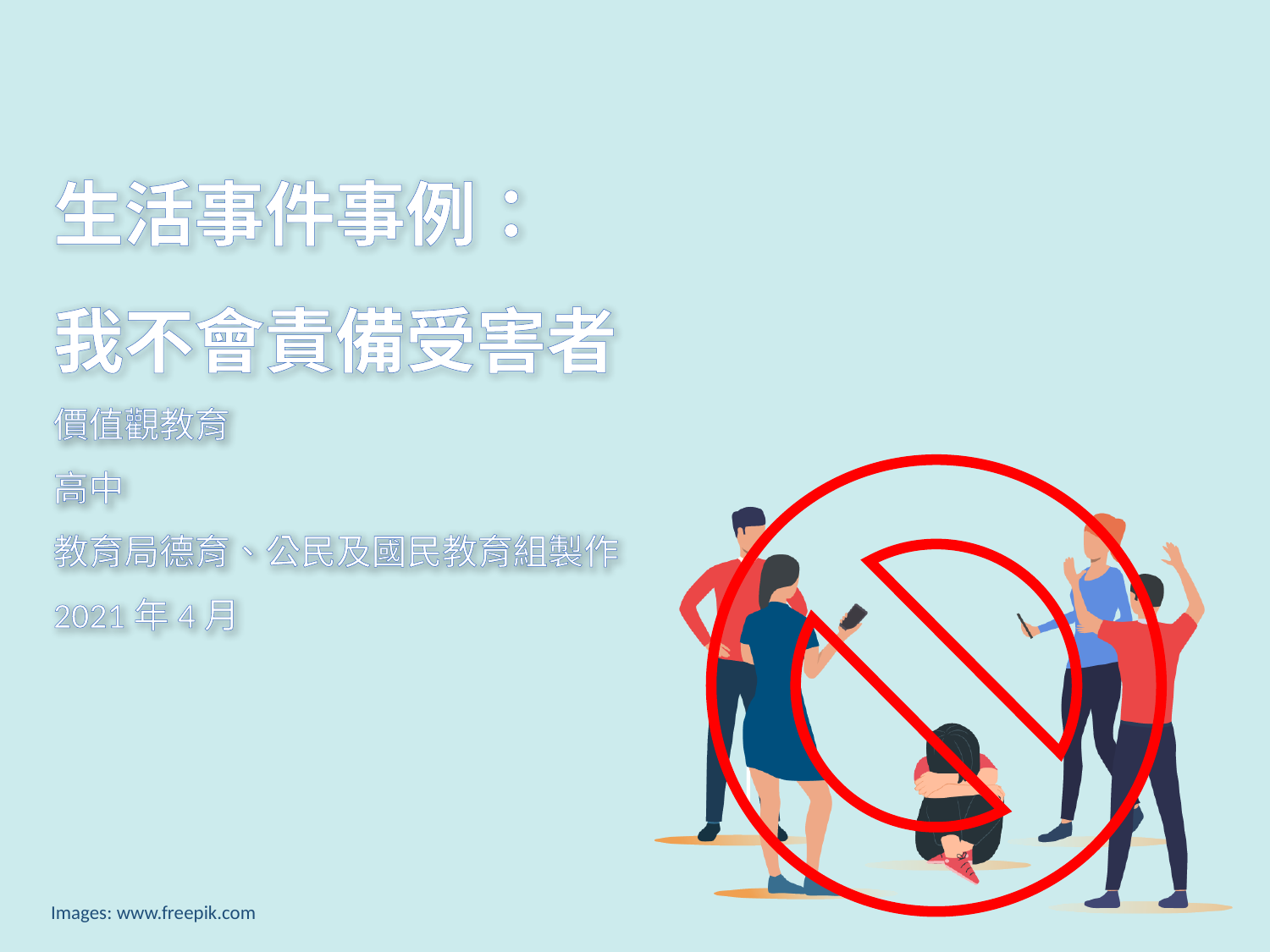

生活事件事例：
我不會責備受害者
價值觀教育
高中
教育局德育、公民及國民教育組製作
2021年4月

Images: www.freepik.com